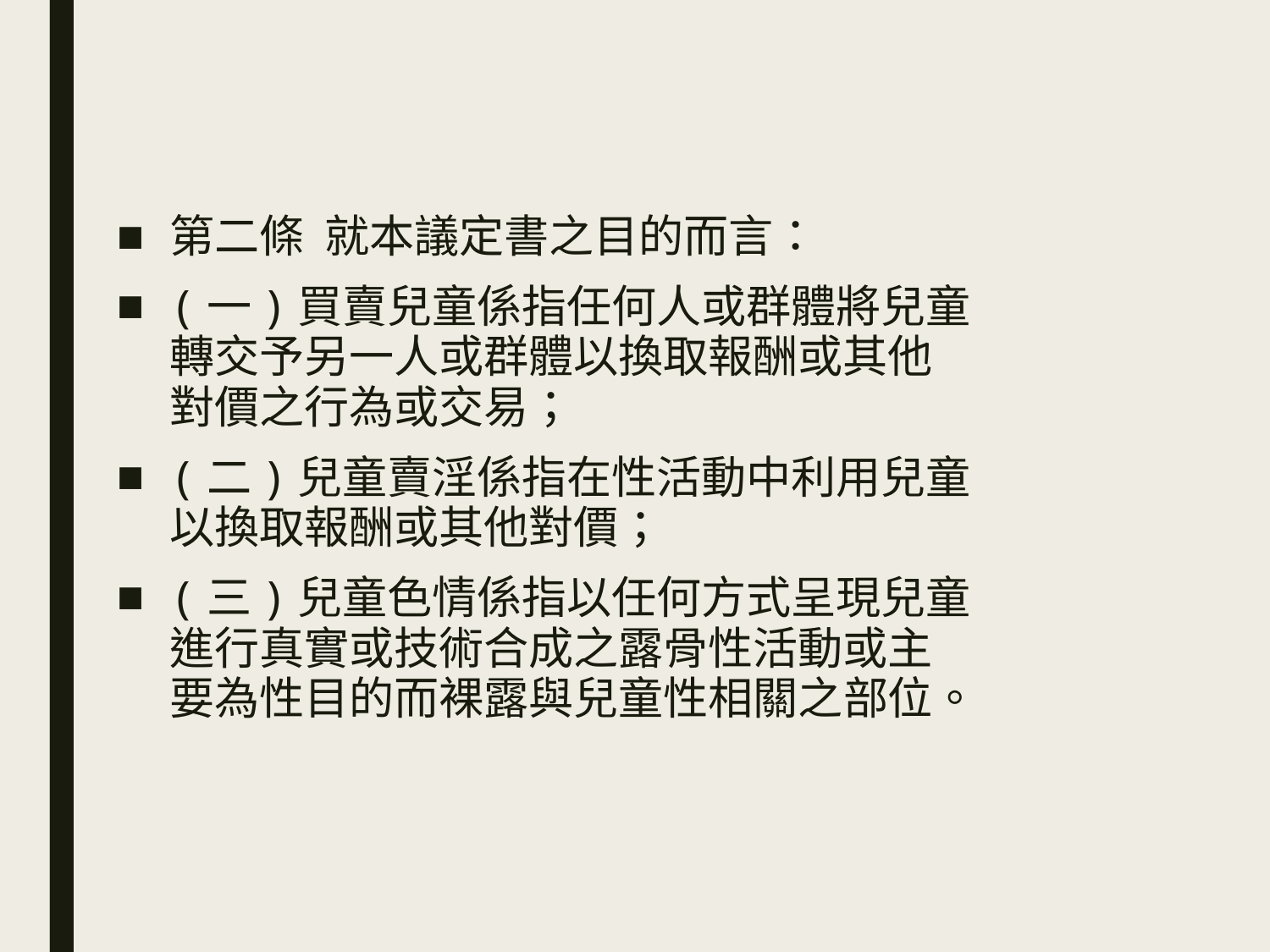

第二條  就本議定書之目的而言：
(一)買賣兒童係指任何人或群體將兒童轉交予另一人或群體以換取報酬或其他對價之行為或交易；
(二)兒童賣淫係指在性活動中利用兒童以換取報酬或其他對價；
(三)兒童色情係指以任何方式呈現兒童進行真實或技術合成之露骨性活動或主要為性目的而裸露與兒童性相關之部位。